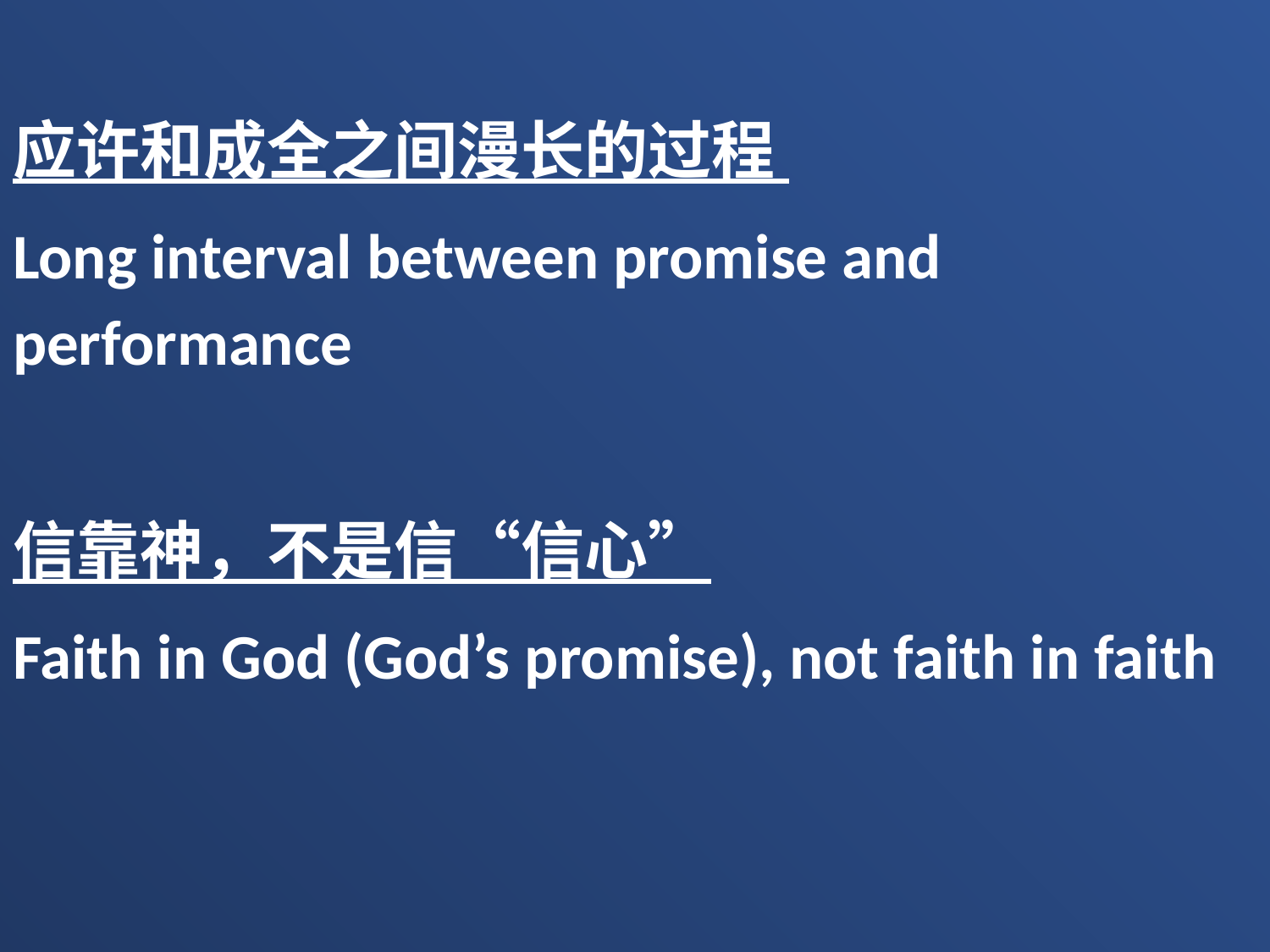

应许和成全之间漫长的过程
Long interval between promise and performance

信靠神，不是信“信心”
Faith in God (God’s promise), not faith in faith